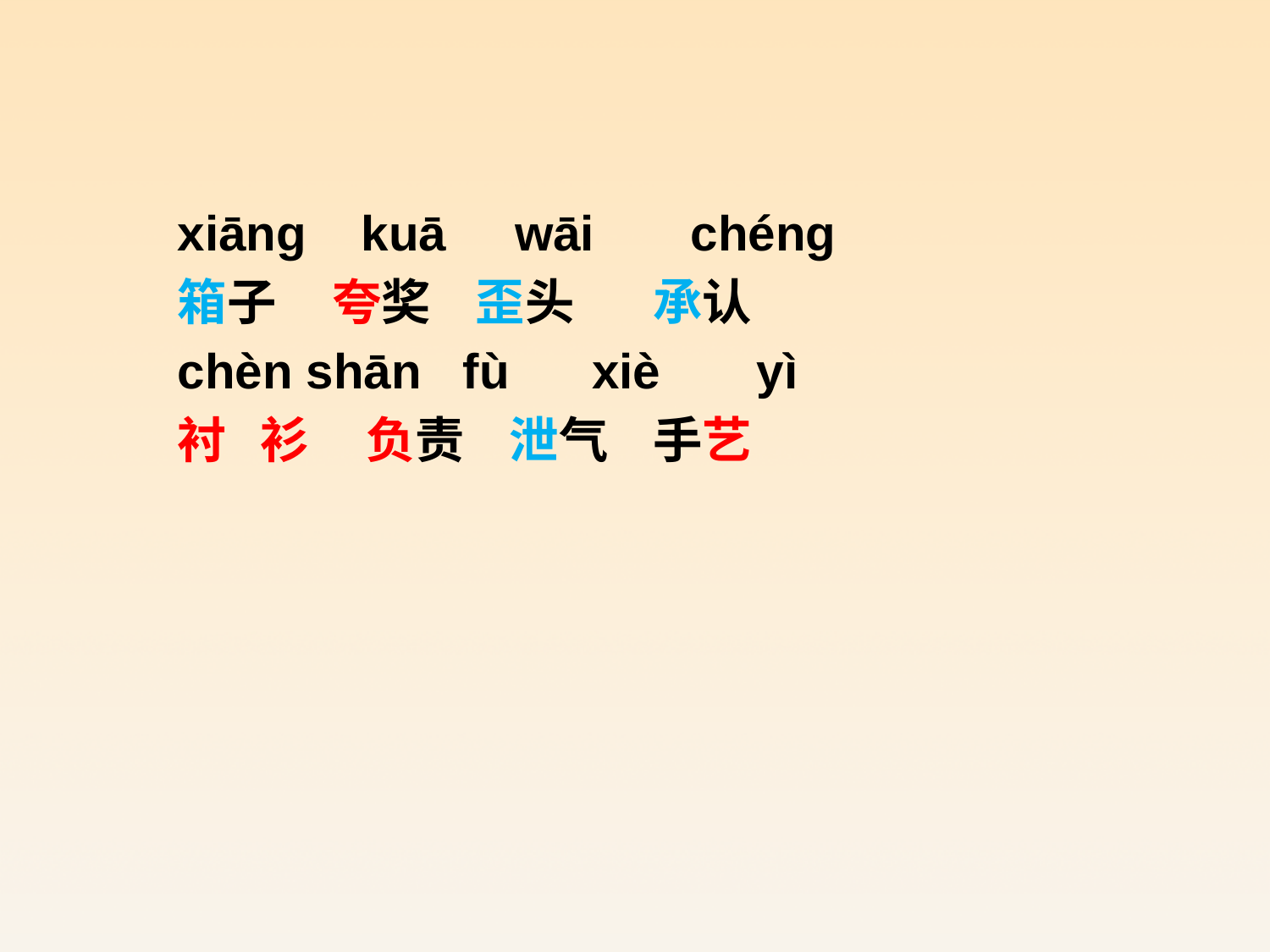

xiānɡ    kuā     wāi       chénɡ
箱子     夸奖    歪头       承认
chèn shān   fù      xiè       yì
衬   衫     负责    泄气    手艺